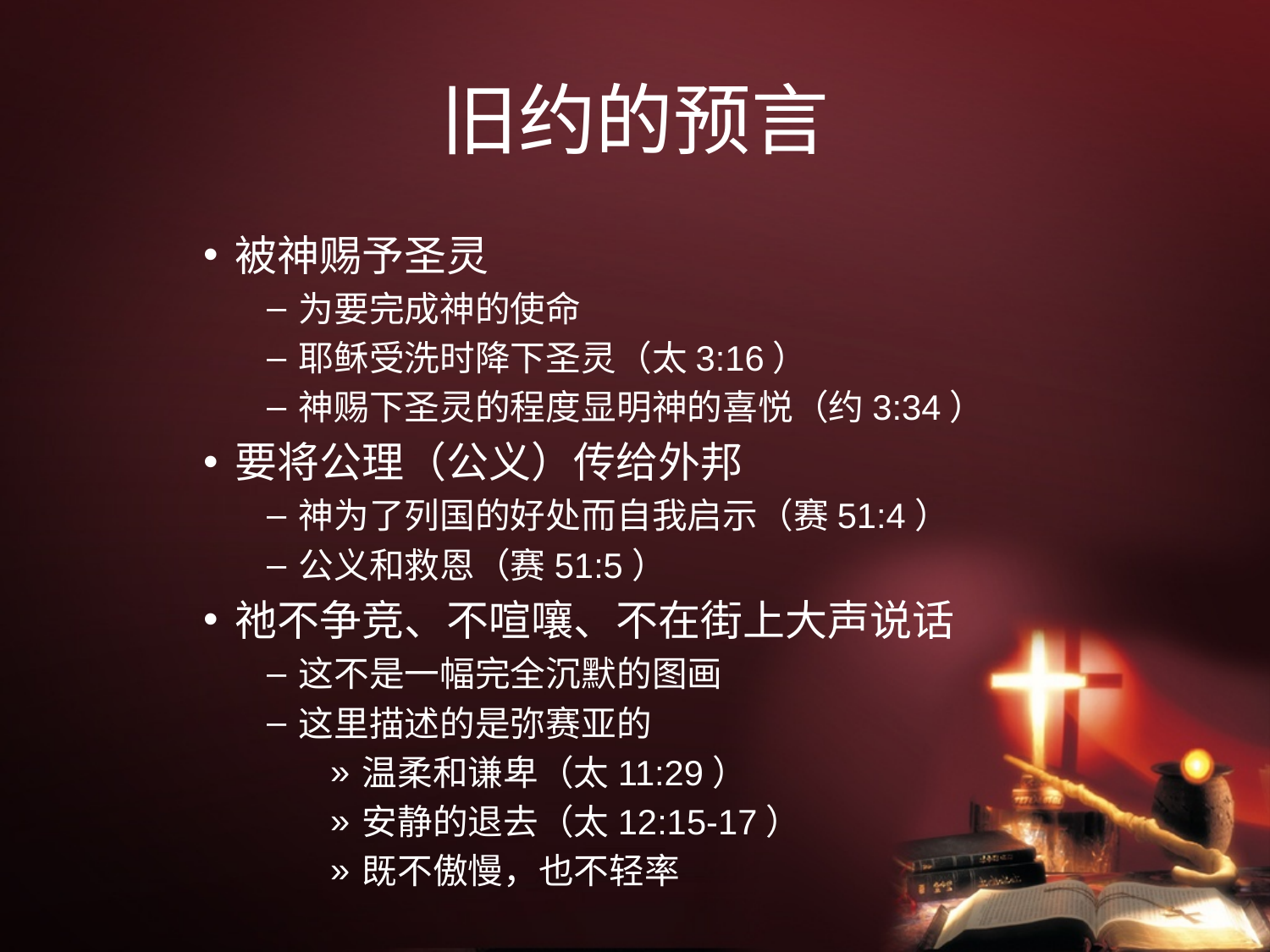

# 旧约的预言
被神赐予圣灵
为要完成神的使命
耶稣受洗时降下圣灵（太3:16）
神赐下圣灵的程度显明神的喜悦（约3:34）
要将公理（公义）传给外邦
神为了列国的好处而自我启示（赛51:4）
公义和救恩（赛51:5）
祂不争竞、不喧嚷、不在街上大声说话
这不是一幅完全沉默的图画
这里描述的是弥赛亚的
温柔和谦卑（太11:29）
安静的退去（太12:15-17）
既不傲慢，也不轻率